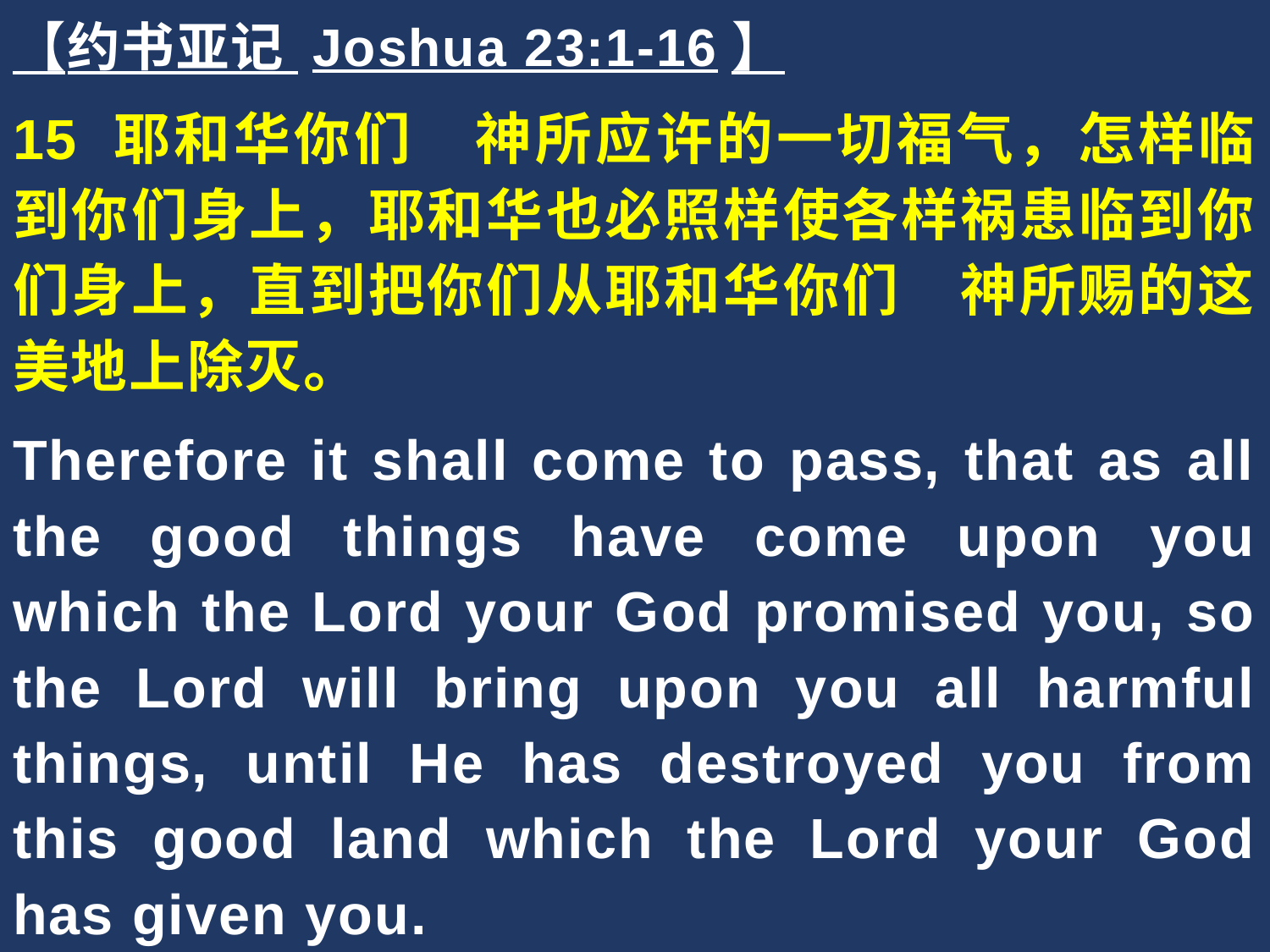

【约书亚记 Joshua 23:1-16】
15 耶和华你们　神所应许的一切福气，怎样临到你们身上，耶和华也必照样使各样祸患临到你们身上，直到把你们从耶和华你们　神所赐的这美地上除灭。
Therefore it shall come to pass, that as all the good things have come upon you which the Lord your God promised you, so the Lord will bring upon you all harmful things, until He has destroyed you from this good land which the Lord your God has given you.